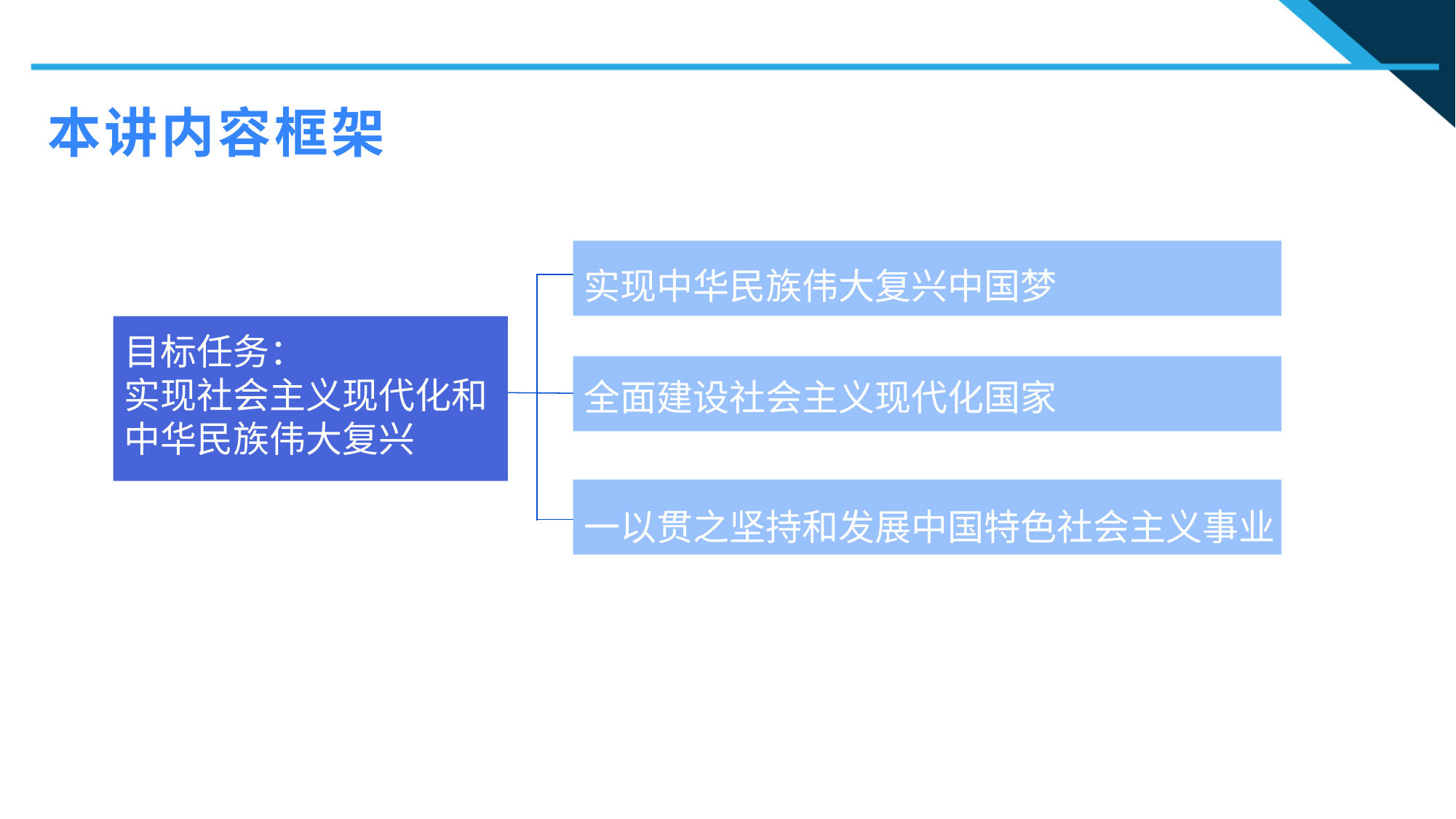

本讲内容框架
实现中华民族伟大复兴中国梦

目标任务：
实现社会主义现代化和中华民族伟大复兴

全面建设社会主义现代化国家

一以贯之坚持和发展中国特色社会主义事业